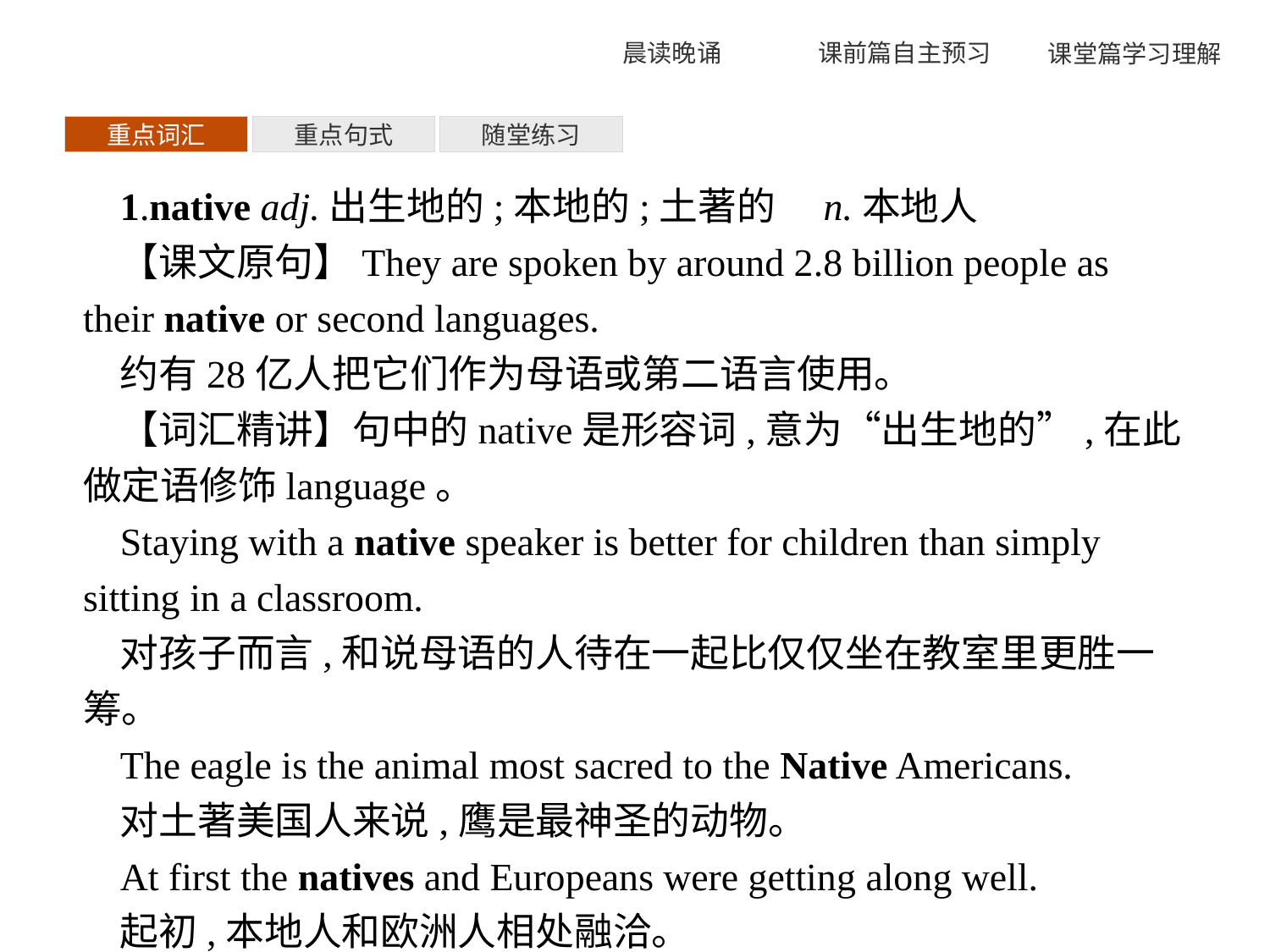

重点词汇
重点句式
随堂练习
1.native adj.出生地的;本地的;土著的　n.本地人
【课文原句】They are spoken by around 2.8 billion people as their native or second languages.
约有28亿人把它们作为母语或第二语言使用。
【词汇精讲】句中的native是形容词,意为“出生地的”,在此做定语修饰language。
Staying with a native speaker is better for children than simply sitting in a classroom.
对孩子而言,和说母语的人待在一起比仅仅坐在教室里更胜一筹。
The eagle is the animal most sacred to the Native Americans.
对土著美国人来说,鹰是最神圣的动物。
At first the natives and Europeans were getting along well.
起初,本地人和欧洲人相处融洽。